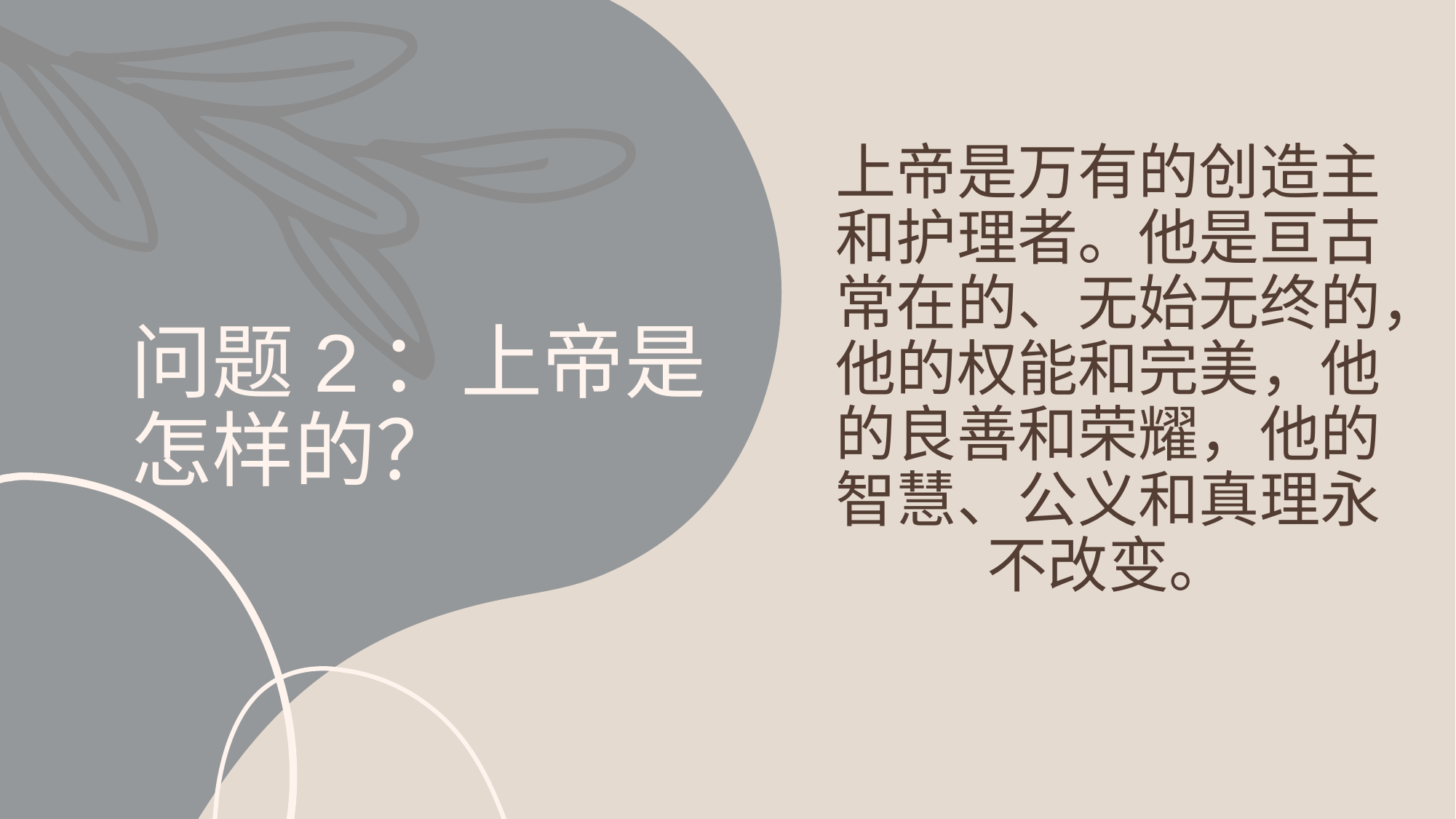

# 问题2：上帝是怎样的？
上帝是万有的创造主和护理者。他是亘古常在的、无始无终的，他的权能和完美，他的良善和荣耀，他的智慧、公义和真理永不改变。